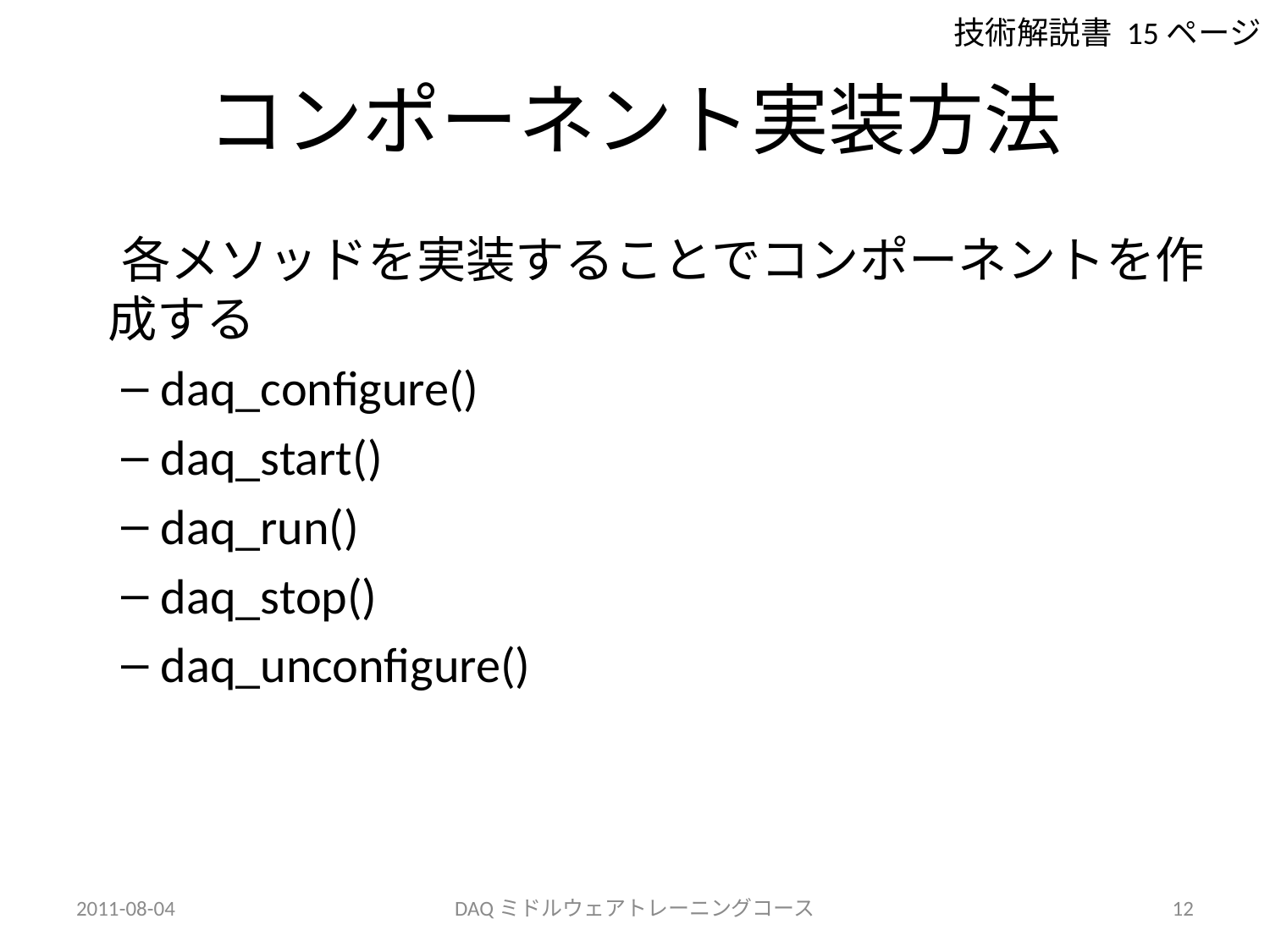

技術解説書 15ページ
# コンポーネント実装方法
各メソッドを実装することでコンポーネントを作成する
daq_configure()
daq_start()
daq_run()
daq_stop()
daq_unconfigure()

2011-08-04
DAQミドルウェアトレーニングコース
12